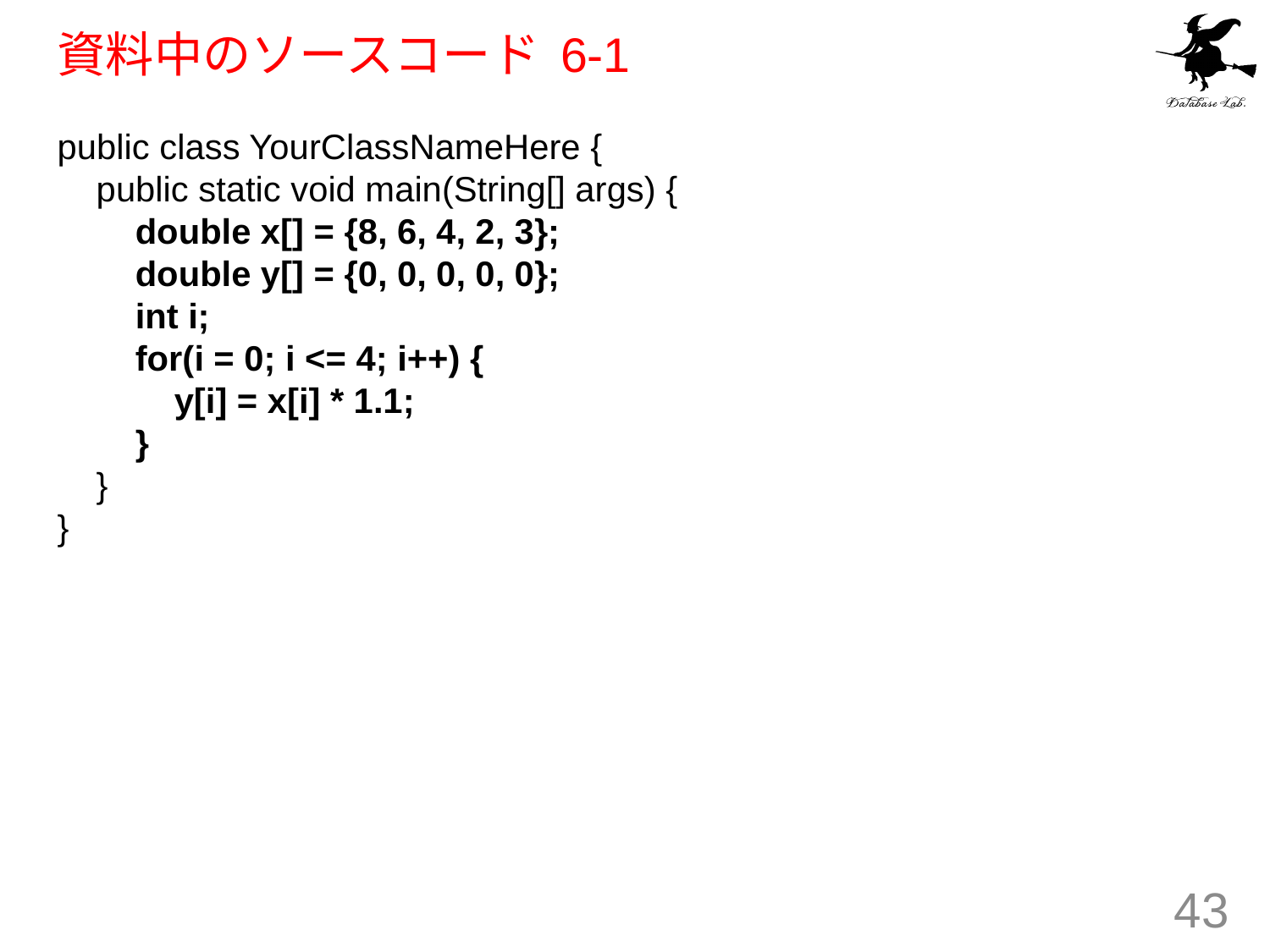

# 資料中のソースコード 6-1
public class YourClassNameHere {
    public static void main(String[] args) {
        double x[] = {8, 6, 4, 2, 3};
        double y[] = {0, 0, 0, 0, 0};
        int i;
        for(i = 0; i <= 4; i++) {
            y[i] = x[i] * 1.1;
        }
    }
}
43